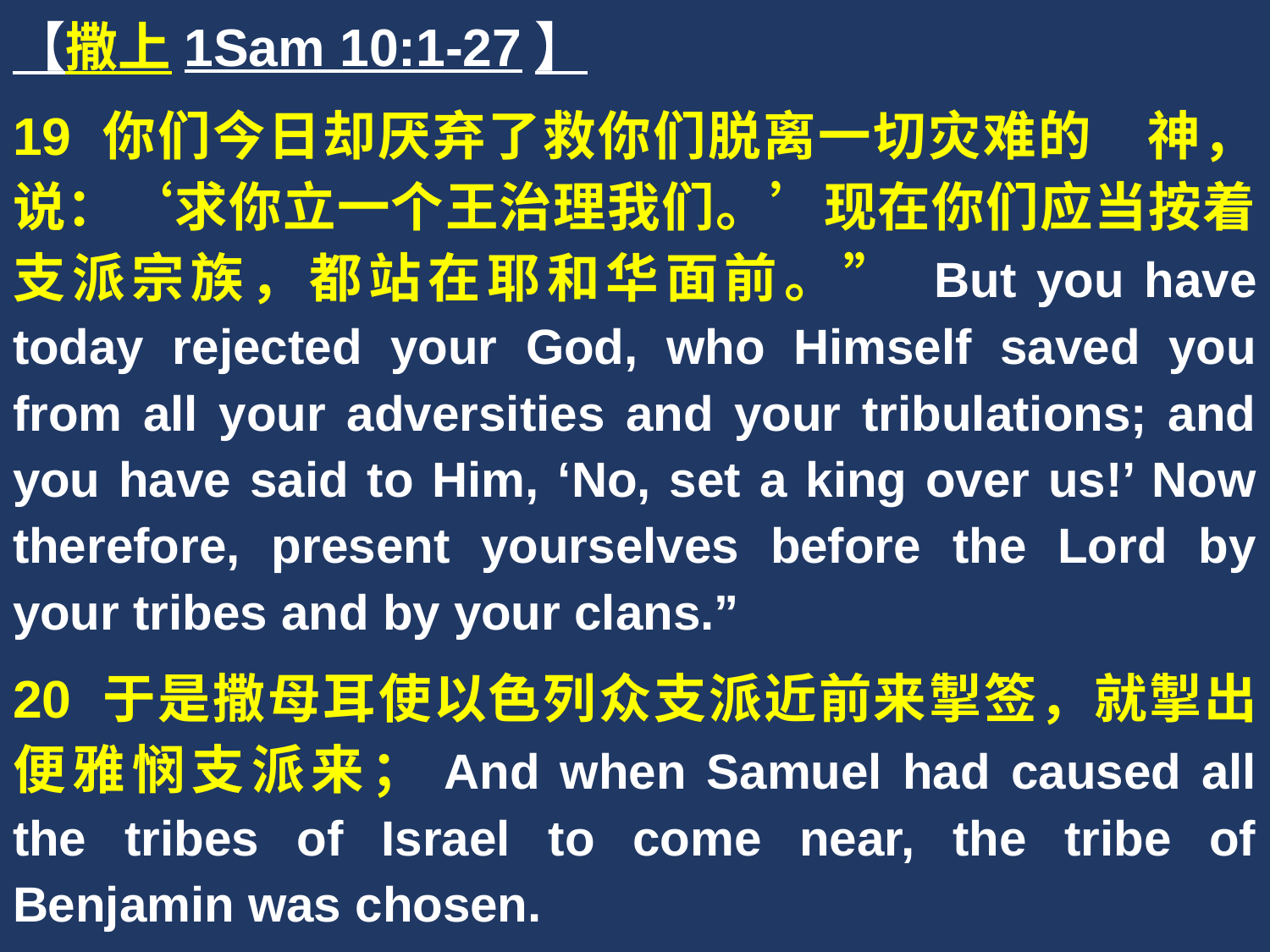

【撒上1Sam 10:1-27】
19 你们今日却厌弃了救你们脱离一切灾难的　神，说：‘求你立一个王治理我们。’现在你们应当按着支派宗族，都站在耶和华面前。” But you have today rejected your God, who Himself saved you from all your adversities and your tribulations; and you have said to Him, ‘No, set a king over us!’ Now therefore, present yourselves before the Lord by your tribes and by your clans.”
20 于是撒母耳使以色列众支派近前来掣签，就掣出便雅悯支派来；And when Samuel had caused all the tribes of Israel to come near, the tribe of Benjamin was chosen.